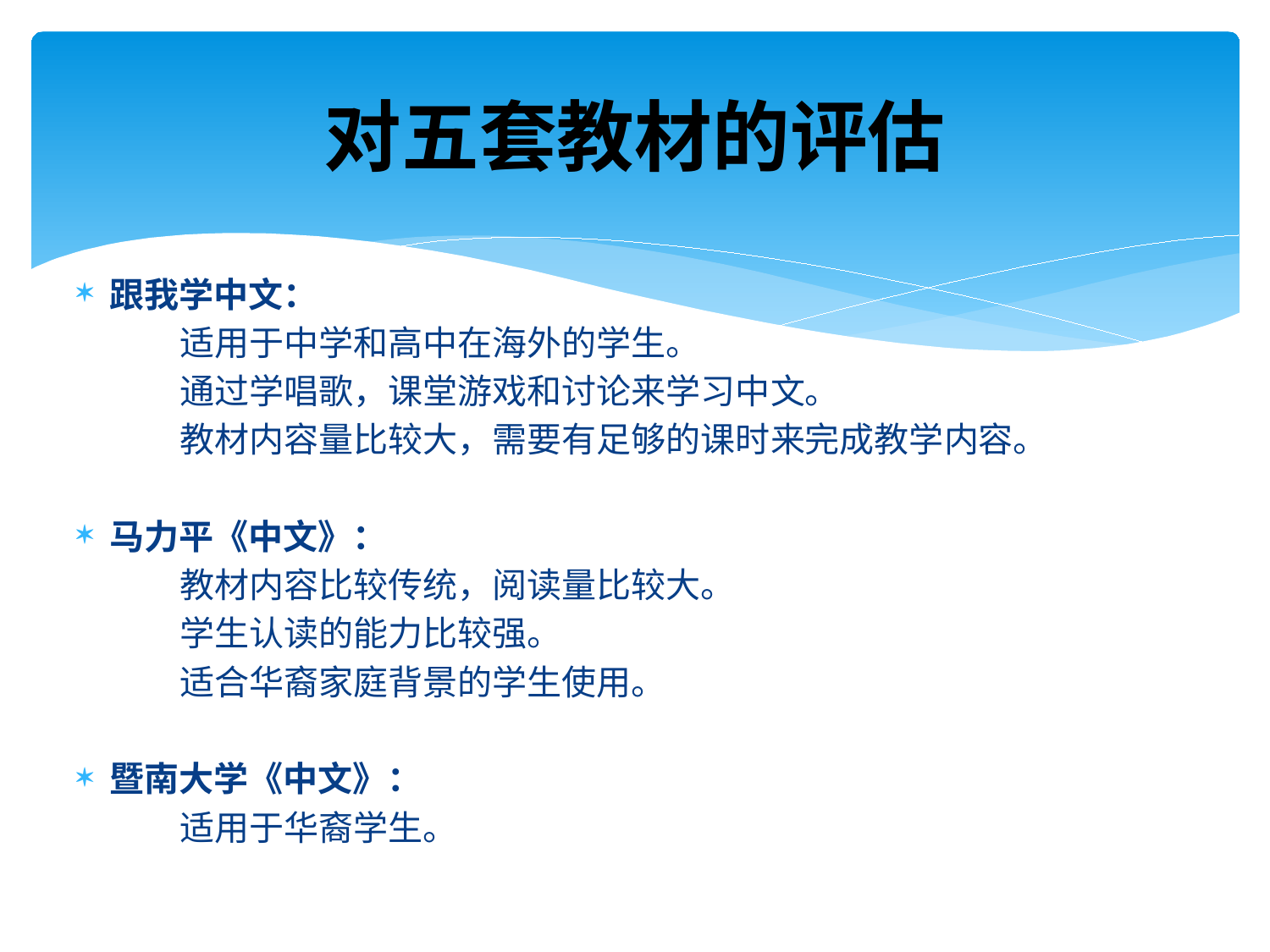

# 对五套教材的评估

跟我学中文：
	适用于中学和高中在海外的学生。
	通过学唱歌，课堂游戏和讨论来学习中文。
	教材内容量比较大，需要有足够的课时来完成教学内容。

马力平《中文》：
	教材内容比较传统，阅读量比较大。
	学生认读的能力比较强。
	适合华裔家庭背景的学生使用。

暨南大学《中文》：
	适用于华裔学生。